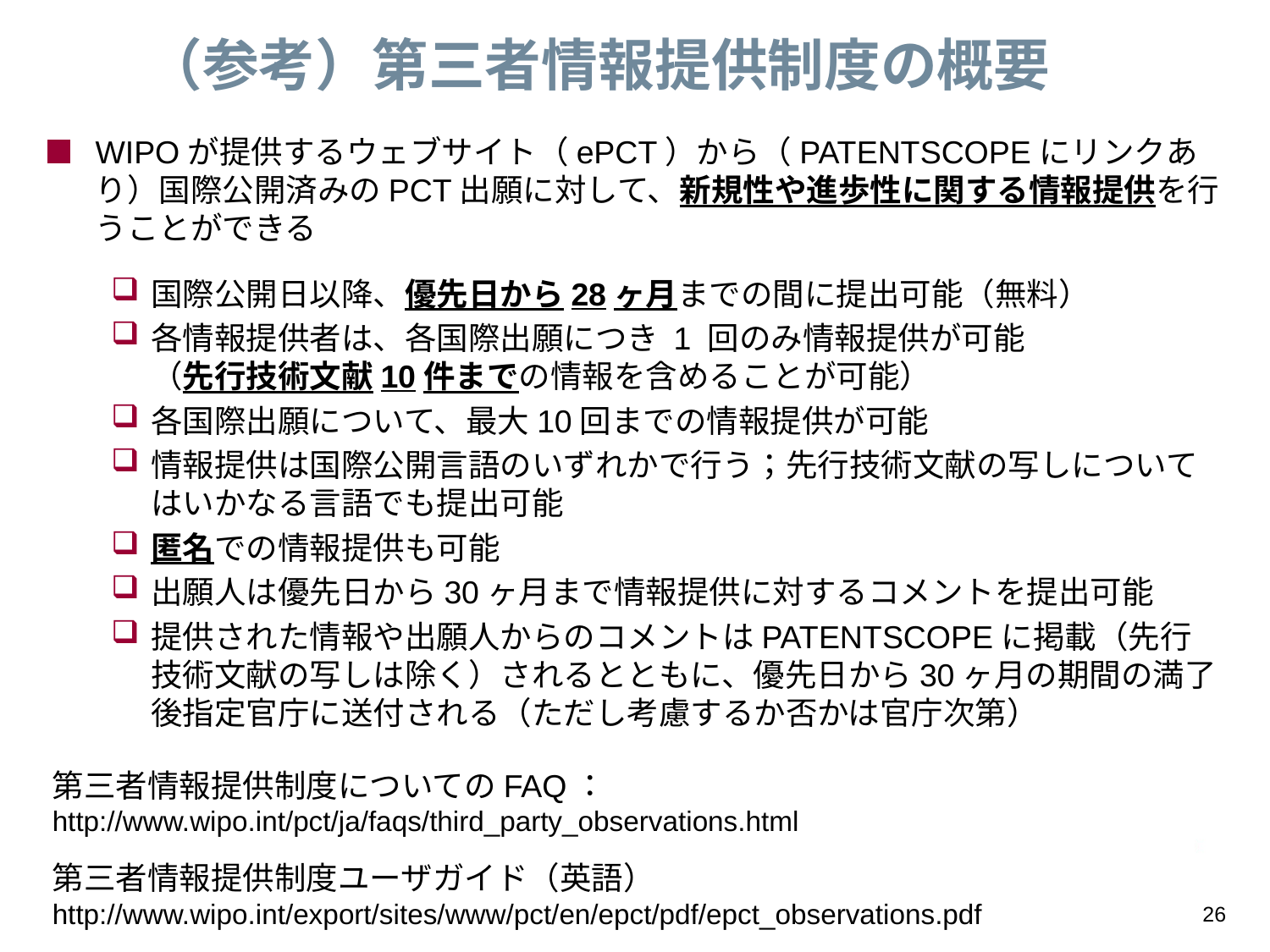

（参考）第三者情報提供制度の概要
WIPOが提供するウェブサイト（ePCT）から（PATENTSCOPEにリンクあり）国際公開済みのPCT出願に対して、新規性や進歩性に関する情報提供を行うことができる
国際公開日以降、優先日から28ヶ月までの間に提出可能（無料）
各情報提供者は、各国際出願につき 1 回のみ情報提供が可能
（先行技術文献10件までの情報を含めることが可能）
各国際出願について、最大10回までの情報提供が可能
情報提供は国際公開言語のいずれかで行う；先行技術文献の写しについてはいかなる言語でも提出可能
匿名での情報提供も可能
出願人は優先日から30ヶ月まで情報提供に対するコメントを提出可能
提供された情報や出願人からのコメントはPATENTSCOPEに掲載（先行技術文献の写しは除く）されるとともに、優先日から30ヶ月の期間の満了後指定官庁に送付される（ただし考慮するか否かは官庁次第）

第三者情報提供制度についてのFAQ：
http://www.wipo.int/pct/ja/faqs/third_party_observations.html
第三者情報提供制度ユーザガイド（英語）
http://www.wipo.int/export/sites/www/pct/en/epct/pdf/epct_observations.pdf